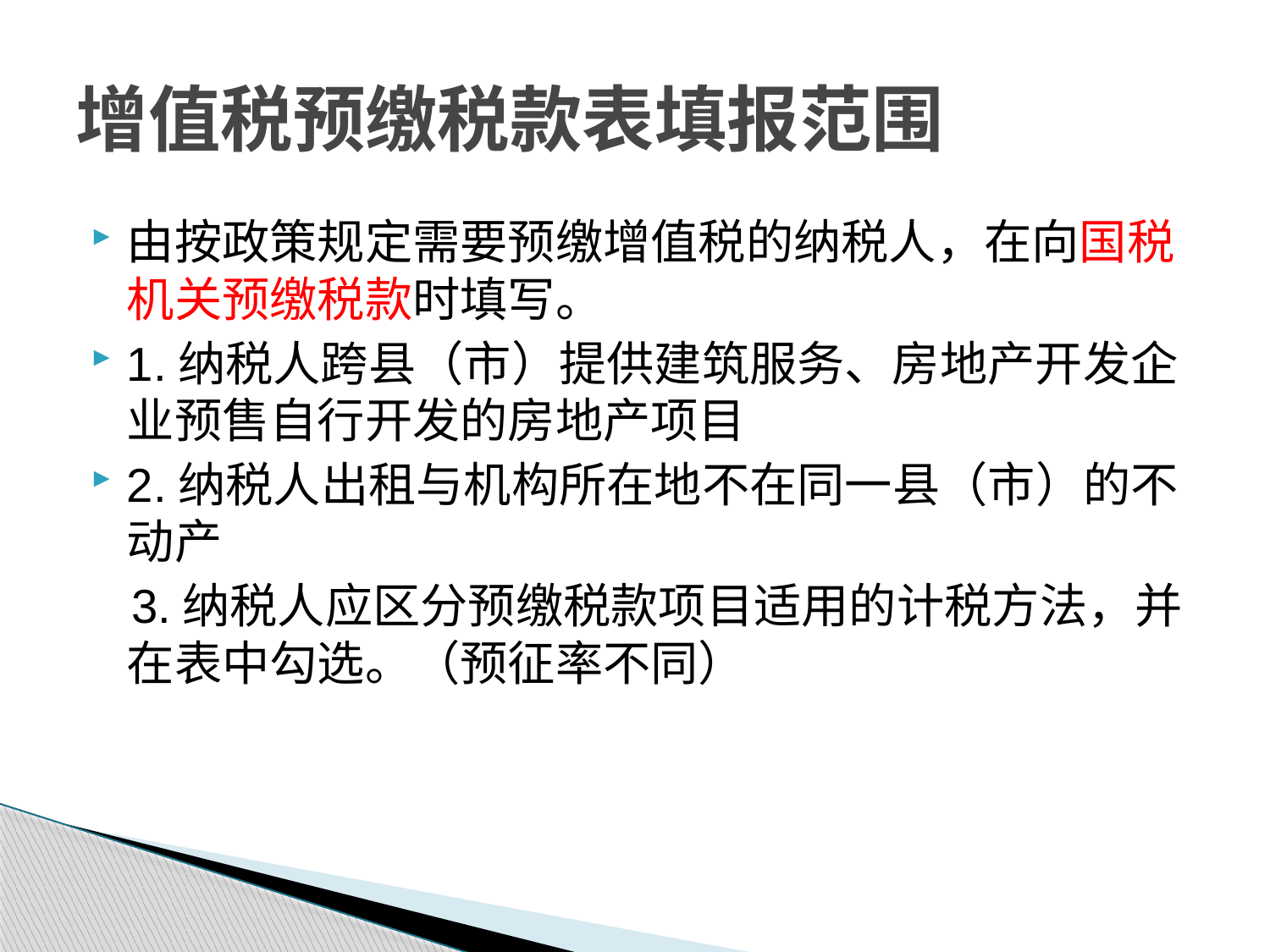

# 增值税预缴税款表填报范围
由按政策规定需要预缴增值税的纳税人，在向国税机关预缴税款时填写。
1.纳税人跨县（市）提供建筑服务、房地产开发企业预售自行开发的房地产项目
2.纳税人出租与机构所在地不在同一县（市）的不动产
   3.纳税人应区分预缴税款项目适用的计税方法，并在表中勾选。（预征率不同）